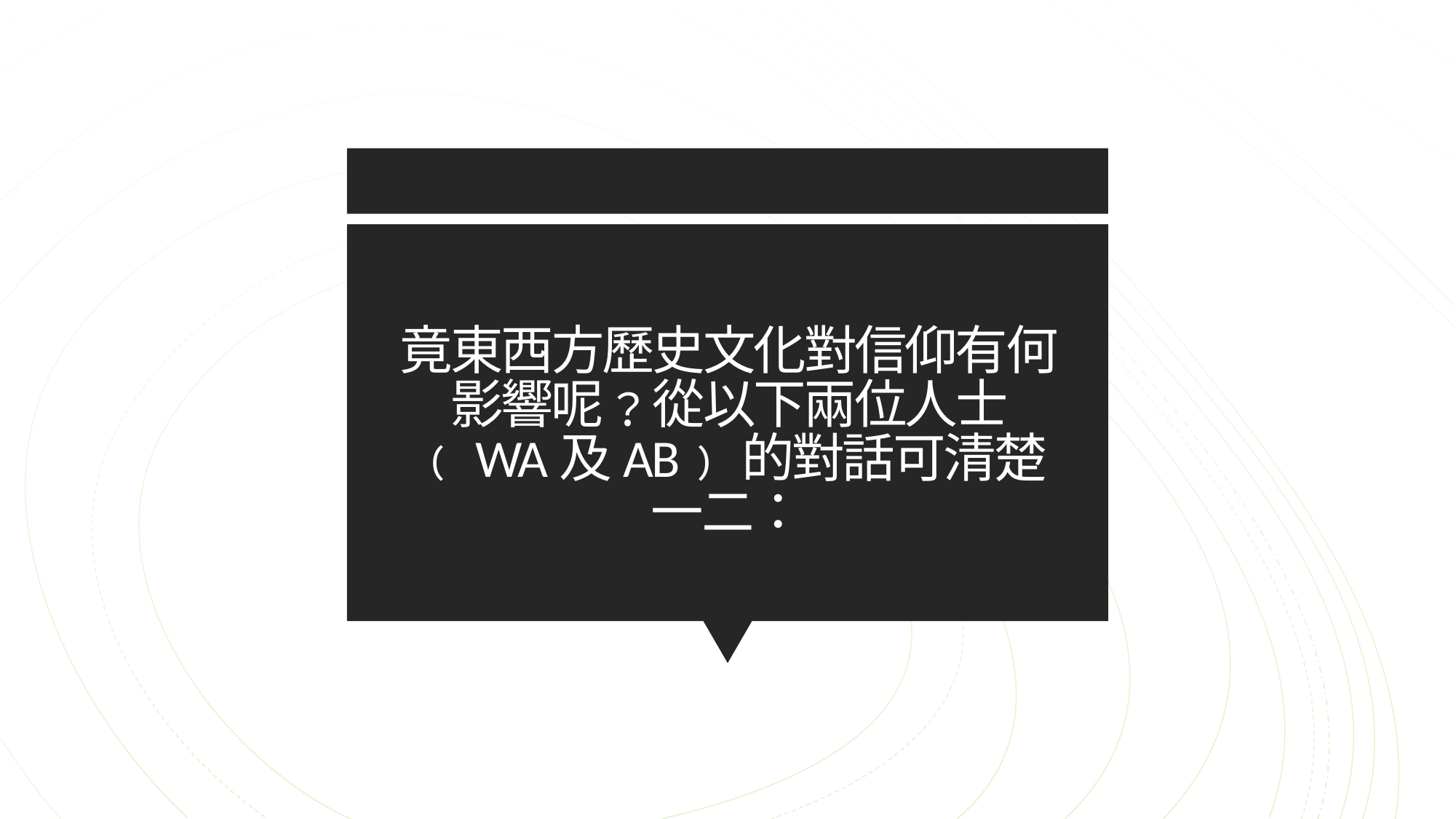

# 竟東西方歷史文化對信仰有何影響呢﹖從以下兩位人士﹙WA及AB﹚的對話可清楚一二：